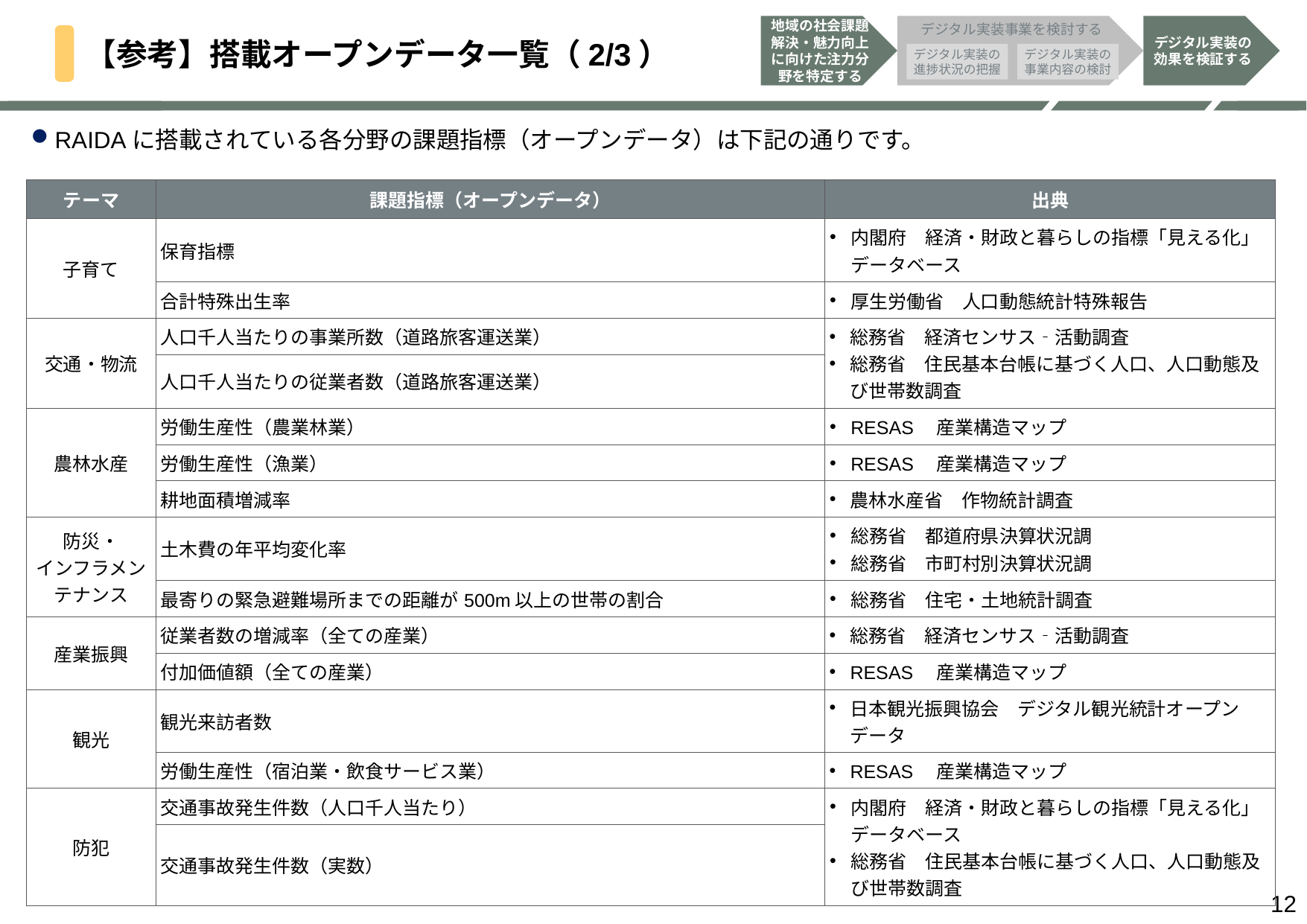

地域の社会課題
解決・魅力向上
に向けた注力分野を特定する
デジタル実装の
効果を検証する
デジタル実装事業を検討する
デジタル実装の
進捗状況の把握
デジタル実装の
事業内容の検討
# 【参考】搭載オープンデータ一覧（2/3）
RAIDAに搭載されている各分野の課題指標（オープンデータ）は下記の通りです。
| テーマ | 課題指標（オープンデータ） | 出典 |
| --- | --- | --- |
| 子育て | 保育指標 | 内閣府　経済・財政と暮らしの指標「見える化」データベース |
|  | 合計特殊出生率 | 厚生労働省　人口動態統計特殊報告 |
| 交通・物流 | 人口千人当たりの事業所数（道路旅客運送業） | 総務省　経済センサス‐活動調査 総務省　住民基本台帳に基づく人口、人口動態及び世帯数調査 |
|  | 人口千人当たりの従業者数（道路旅客運送業） |  |
| 農林水産 | 労働生産性（農業林業） | RESAS　産業構造マップ |
|  | 労働生産性（漁業） | RESAS　産業構造マップ |
|  | 耕地面積増減率 | 農林水産省　作物統計調査 |
| 防災・ インフラメンテナンス | 土木費の年平均変化率 | 総務省　都道府県決算状況調 総務省　市町村別決算状況調 |
|  | 最寄りの緊急避難場所までの距離が500m以上の世帯の割合 | 総務省　住宅・土地統計調査 |
| 産業振興 | 従業者数の増減率（全ての産業） | 総務省　経済センサス‐活動調査 |
|  | 付加価値額（全ての産業） | RESAS　産業構造マップ |
| 観光 | 観光来訪者数 | 日本観光振興協会　デジタル観光統計オープンデータ |
|  | 労働生産性（宿泊業・飲食サービス業） | RESAS　産業構造マップ |
| 防犯 | 交通事故発生件数（人口千人当たり） | 内閣府　経済・財政と暮らしの指標「見える化」データベース 総務省　住民基本台帳に基づく人口、人口動態及び世帯数調査 |
|  | 交通事故発生件数（実数） |  |
12